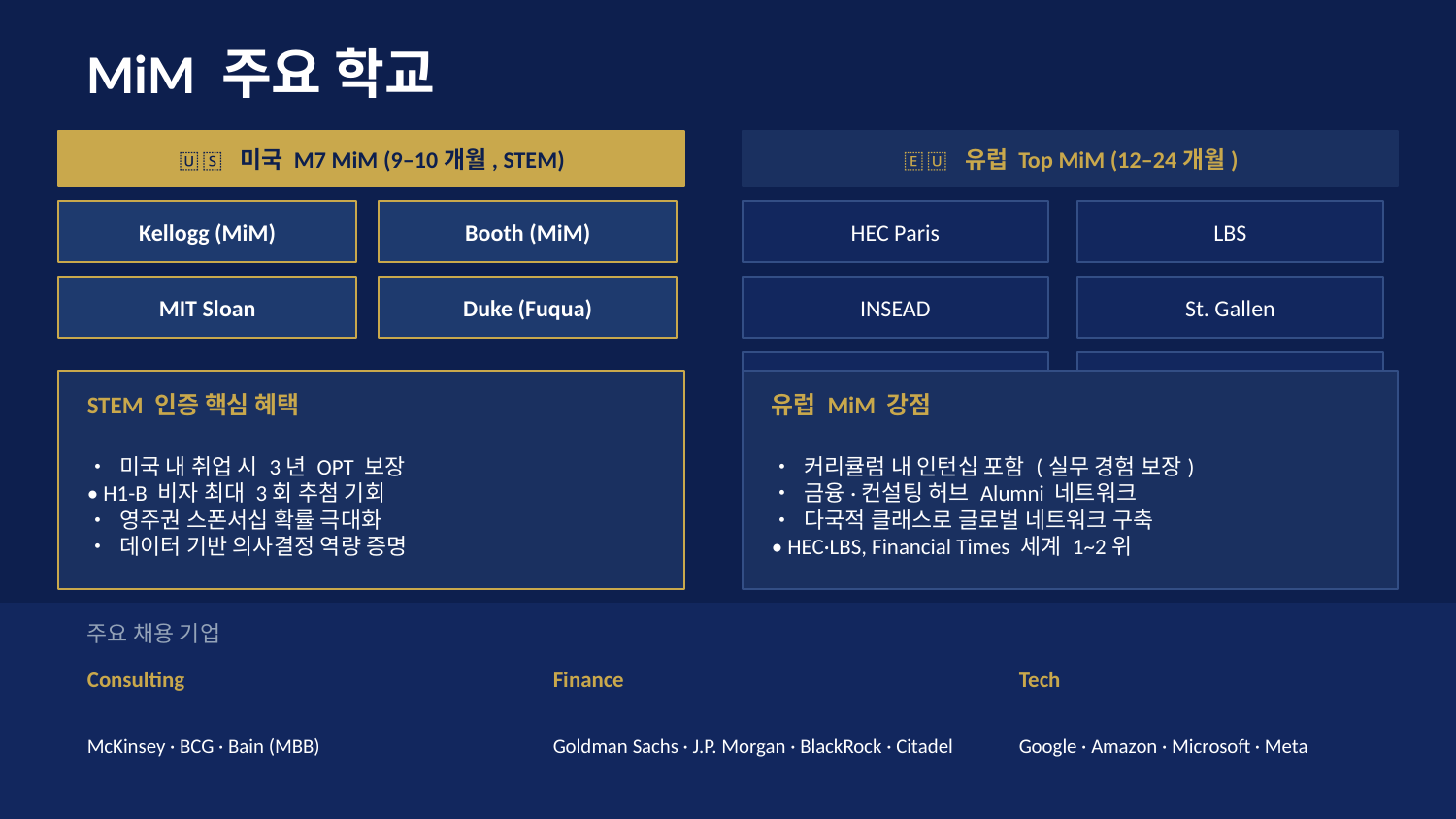

MiM 주요 학교

🇺🇸  미국 M7 MiM (9–10개월, STEM)

🇪🇺  유럽 Top MiM (12–24개월)

Kellogg (MiM)

Booth (MiM)

HEC Paris

LBS

MIT Sloan

Duke (Fuqua)

INSEAD

St. Gallen

ESSEC

ESCP

STEM 인증 핵심 혜택
유럽 MiM 강점
• 미국 내 취업 시 3년 OPT 보장
• H1-B 비자 최대 3회 추첨 기회
• 영주권 스폰서십 확률 극대화
• 데이터 기반 의사결정 역량 증명
• 커리큘럼 내 인턴십 포함 (실무 경험 보장)
• 금융·컨설팅 허브 Alumni 네트워크
• 다국적 클래스로 글로벌 네트워크 구축
• HEC·LBS, Financial Times 세계 1~2위

주요 채용 기업
Consulting
Finance
Tech
McKinsey · BCG · Bain (MBB)
Goldman Sachs · J.P. Morgan · BlackRock · Citadel
Google · Amazon · Microsoft · Meta